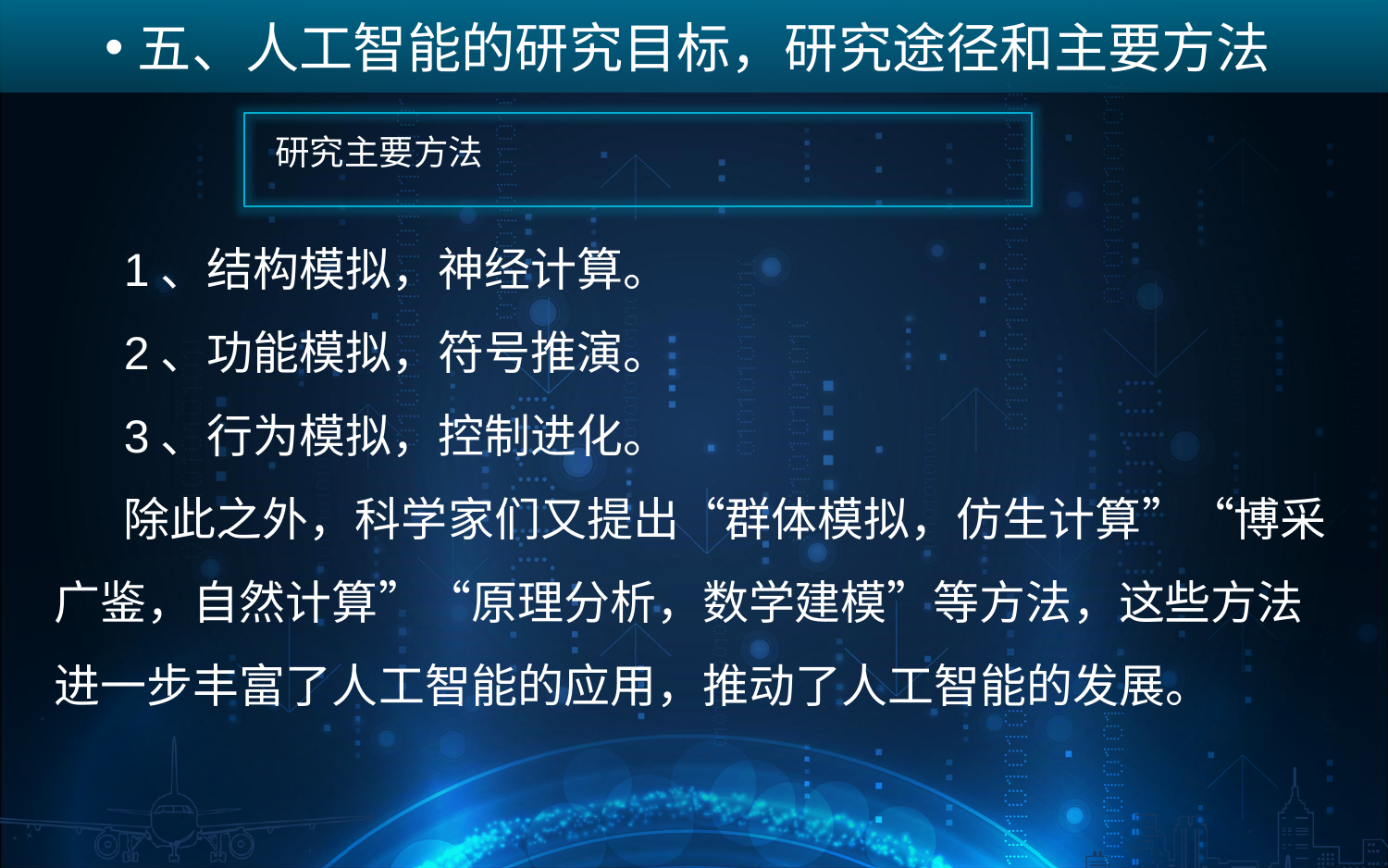

五、人工智能的研究目标，研究途径和主要方法

3.

研究主要方法

1、结构模拟，神经计算。
2、功能模拟，符号推演。
3、行为模拟，控制进化。
除此之外，科学家们又提出“群体模拟，仿生计算”“博采广鉴，自然计算”“原理分析，数学建模”等方法，这些方法进一步丰富了人工智能的应用，推动了人工智能的发展。